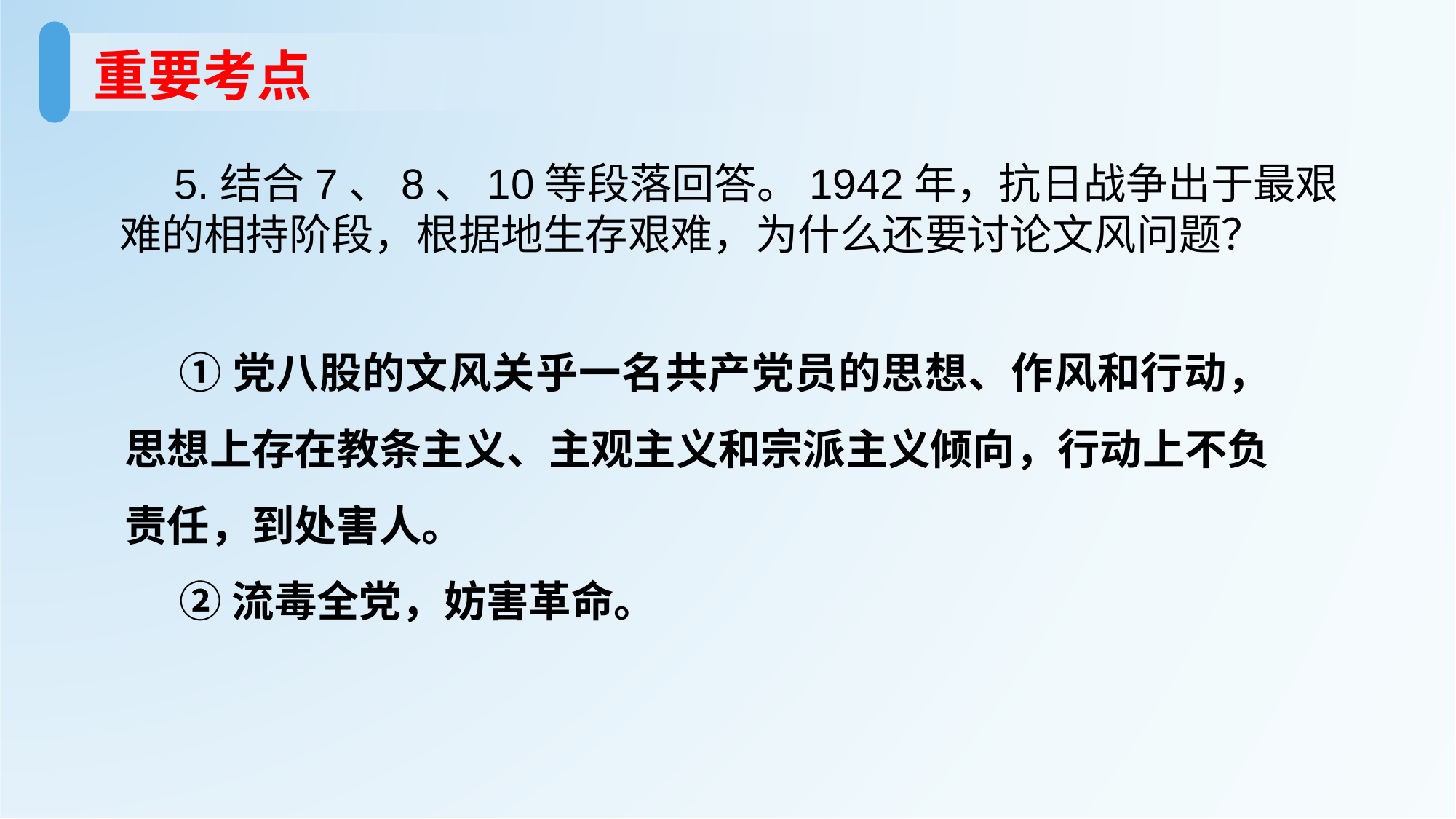

重要考点
5.结合7、8、10等段落回答。1942年，抗日战争出于最艰难的相持阶段，根据地生存艰难，为什么还要讨论文风问题？
①党八股的文风关乎一名共产党员的思想、作风和行动，思想上存在教条主义、主观主义和宗派主义倾向，行动上不负责任，到处害人。
②流毒全党，妨害革命。